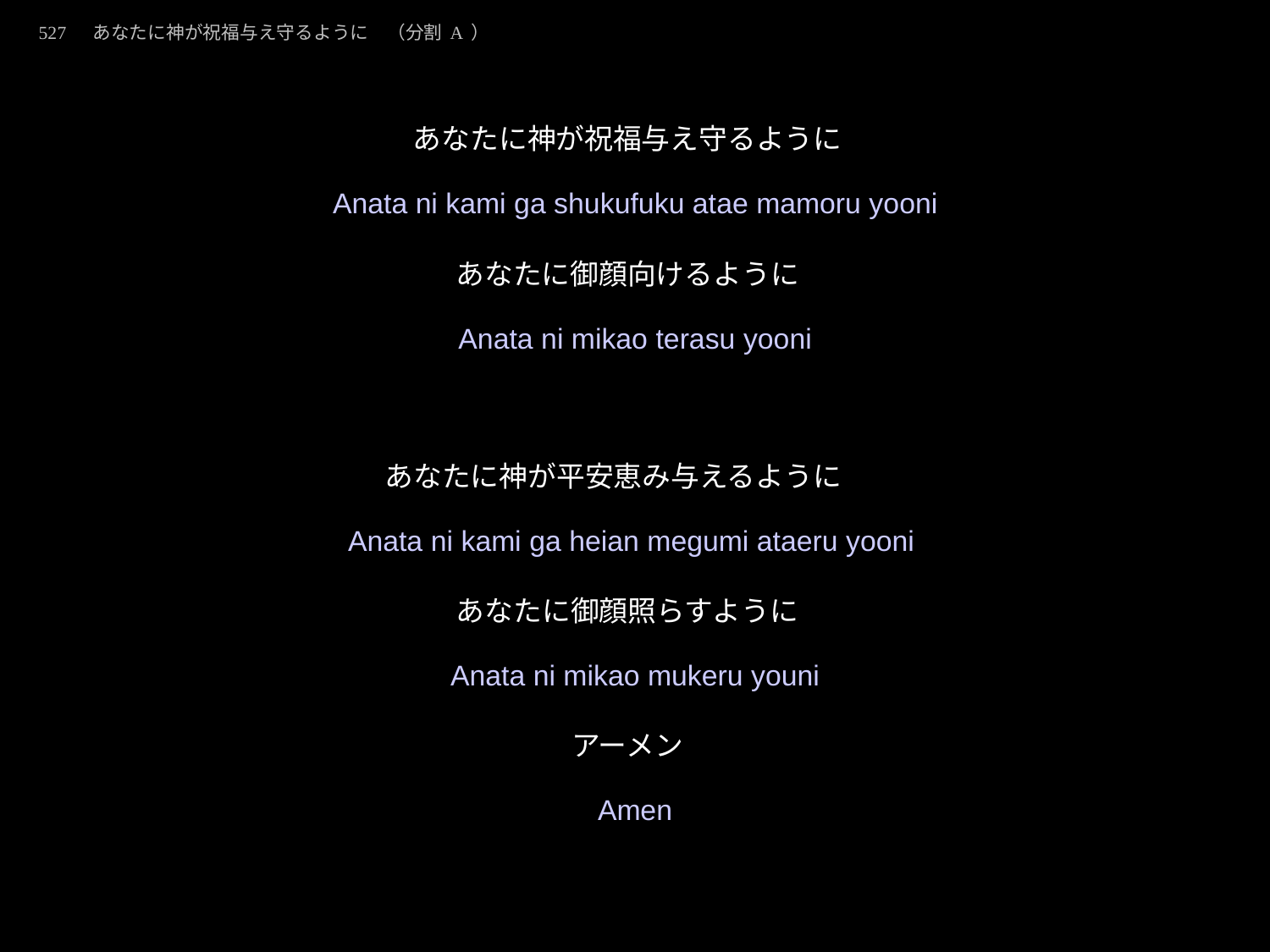

527　あなたに神が祝福与え守るように　（分割A）
★W
200913.ppt
あなたにかみがしゅくふくあたえまもるように
★
あなたに神が祝福与え守るように

あなたに御顔向けるように

あなたに神が平安恵み与えるように

あなたに御顔照らすように

アーメン

Anata ni kami ga shukufuku atae mamoru yooni

Anata ni mikao terasu yooni

Anata ni kami ga heian megumi ataeru yooni

Anata ni mikao mukeru youni

Amen